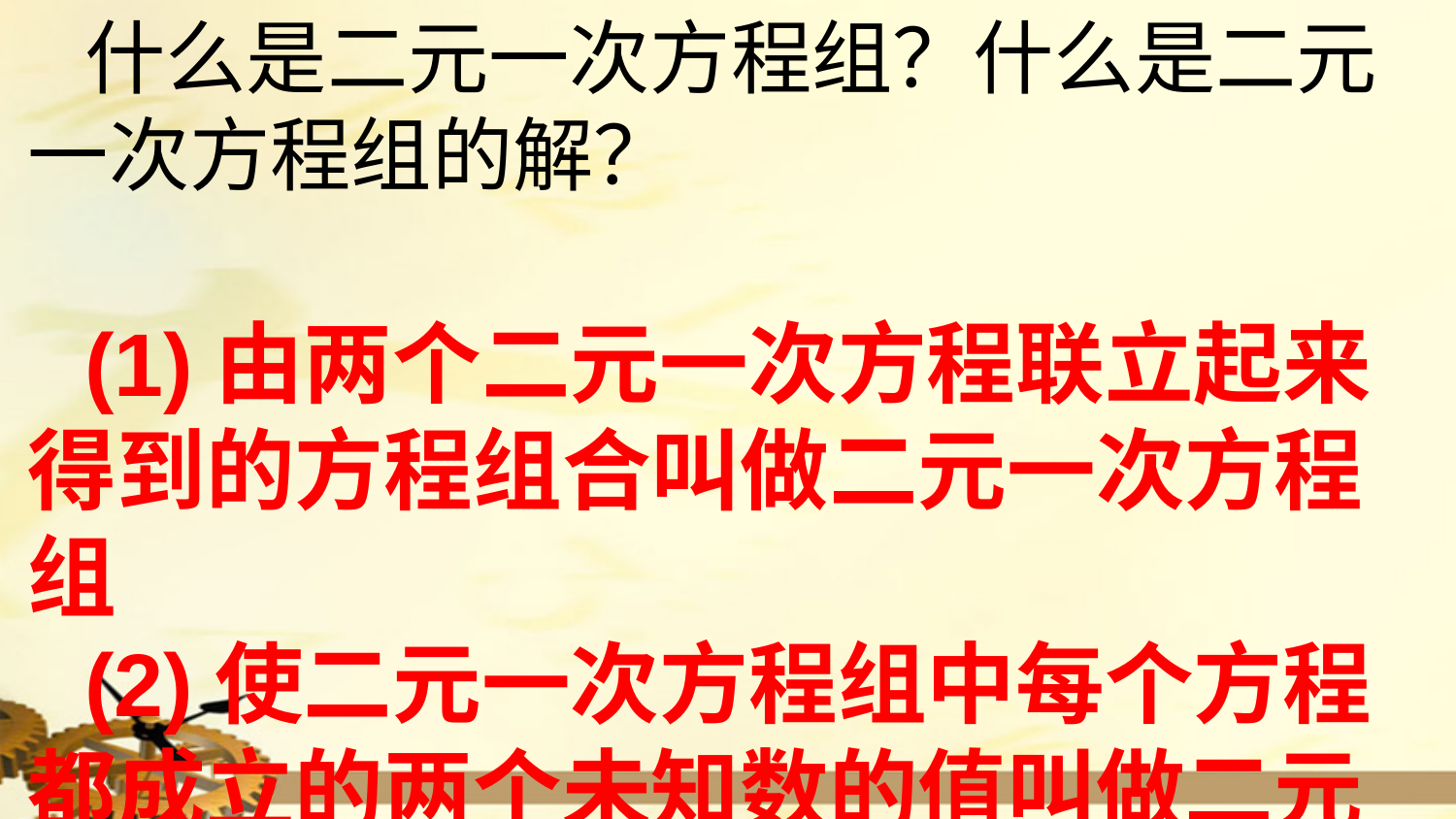

什么是二元一次方程组？什么是二元一次方程组的解？
(1)由两个二元一次方程联立起来得到的方程组合叫做二元一次方程组
(2)使二元一次方程组中每个方程都成立的两个未知数的值叫做二元一次方程组的解．